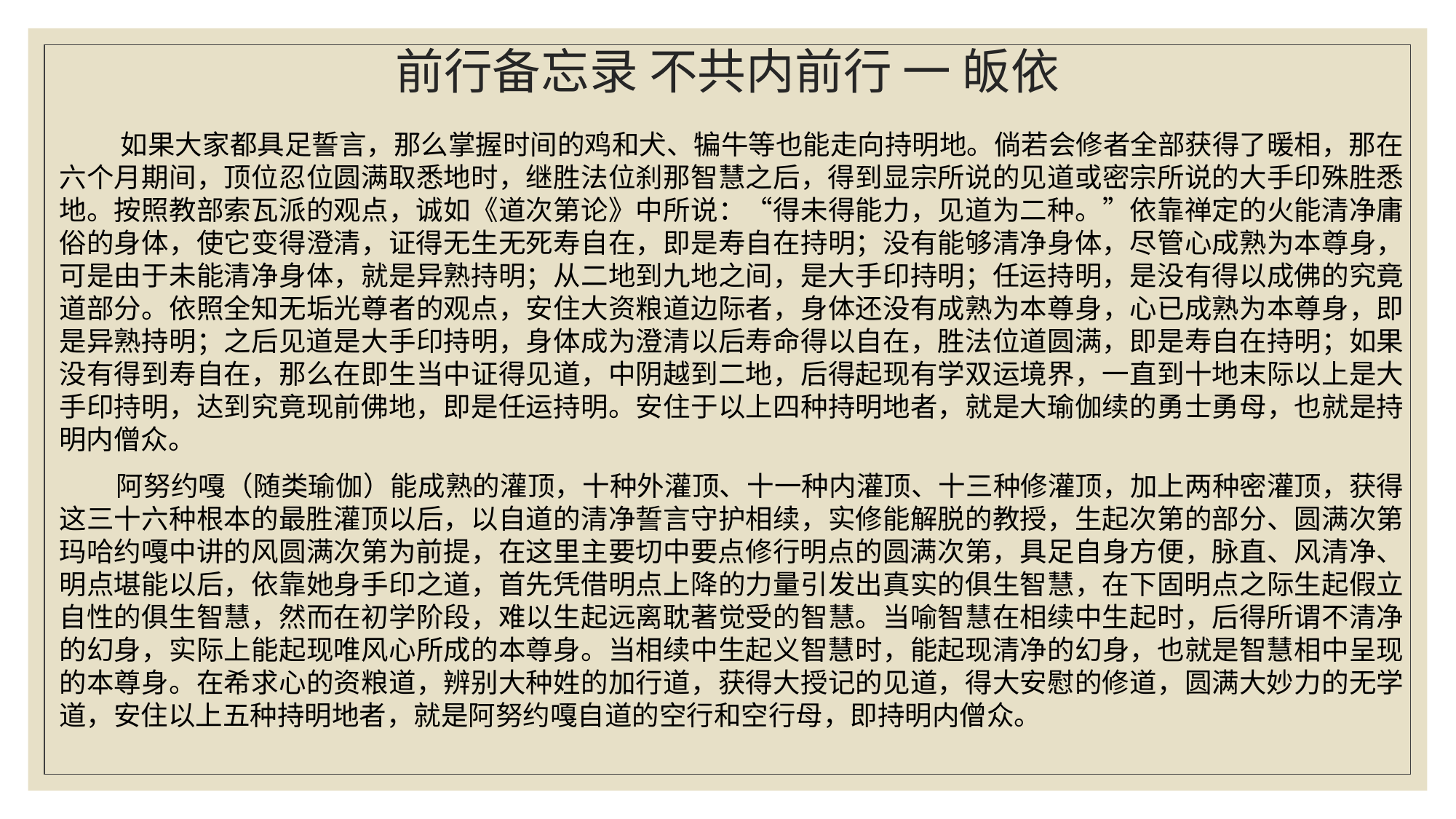

# 前行备忘录 不共内前行 一 皈依
        如果大家都具足誓言，那么掌握时间的鸡和犬、犏牛等也能走向持明地。倘若会修者全部获得了暖相，那在六个月期间，顶位忍位圆满取悉地时，继胜法位刹那智慧之后，得到显宗所说的见道或密宗所说的大手印殊胜悉地。按照教部索瓦派的观点，诚如《道次第论》中所说：“得未得能力，见道为二种。”依靠禅定的火能清净庸俗的身体，使它变得澄清，证得无生无死寿自在，即是寿自在持明；没有能够清净身体，尽管心成熟为本尊身，可是由于未能清净身体，就是异熟持明；从二地到九地之间，是大手印持明；任运持明，是没有得以成佛的究竟道部分。依照全知无垢光尊者的观点，安住大资粮道边际者，身体还没有成熟为本尊身，心已成熟为本尊身，即是异熟持明；之后见道是大手印持明，身体成为澄清以后寿命得以自在，胜法位道圆满，即是寿自在持明；如果没有得到寿自在，那么在即生当中证得见道，中阴越到二地，后得起现有学双运境界，一直到十地末际以上是大手印持明，达到究竟现前佛地，即是任运持明。安住于以上四种持明地者，就是大瑜伽续的勇士勇母，也就是持明内僧众。
        阿努约嘎（随类瑜伽）能成熟的灌顶，十种外灌顶、十一种内灌顶、十三种修灌顶，加上两种密灌顶，获得这三十六种根本的最胜灌顶以后，以自道的清净誓言守护相续，实修能解脱的教授，生起次第的部分、圆满次第玛哈约嘎中讲的风圆满次第为前提，在这里主要切中要点修行明点的圆满次第，具足自身方便，脉直、风清净、明点堪能以后，依靠她身手印之道，首先凭借明点上降的力量引发出真实的俱生智慧，在下固明点之际生起假立自性的俱生智慧，然而在初学阶段，难以生起远离耽著觉受的智慧。当喻智慧在相续中生起时，后得所谓不清净的幻身，实际上能起现唯风心所成的本尊身。当相续中生起义智慧时，能起现清净的幻身，也就是智慧相中呈现的本尊身。在希求心的资粮道，辨别大种姓的加行道，获得大授记的见道，得大安慰的修道，圆满大妙力的无学道，安住以上五种持明地者，就是阿努约嘎自道的空行和空行母，即持明内僧众。